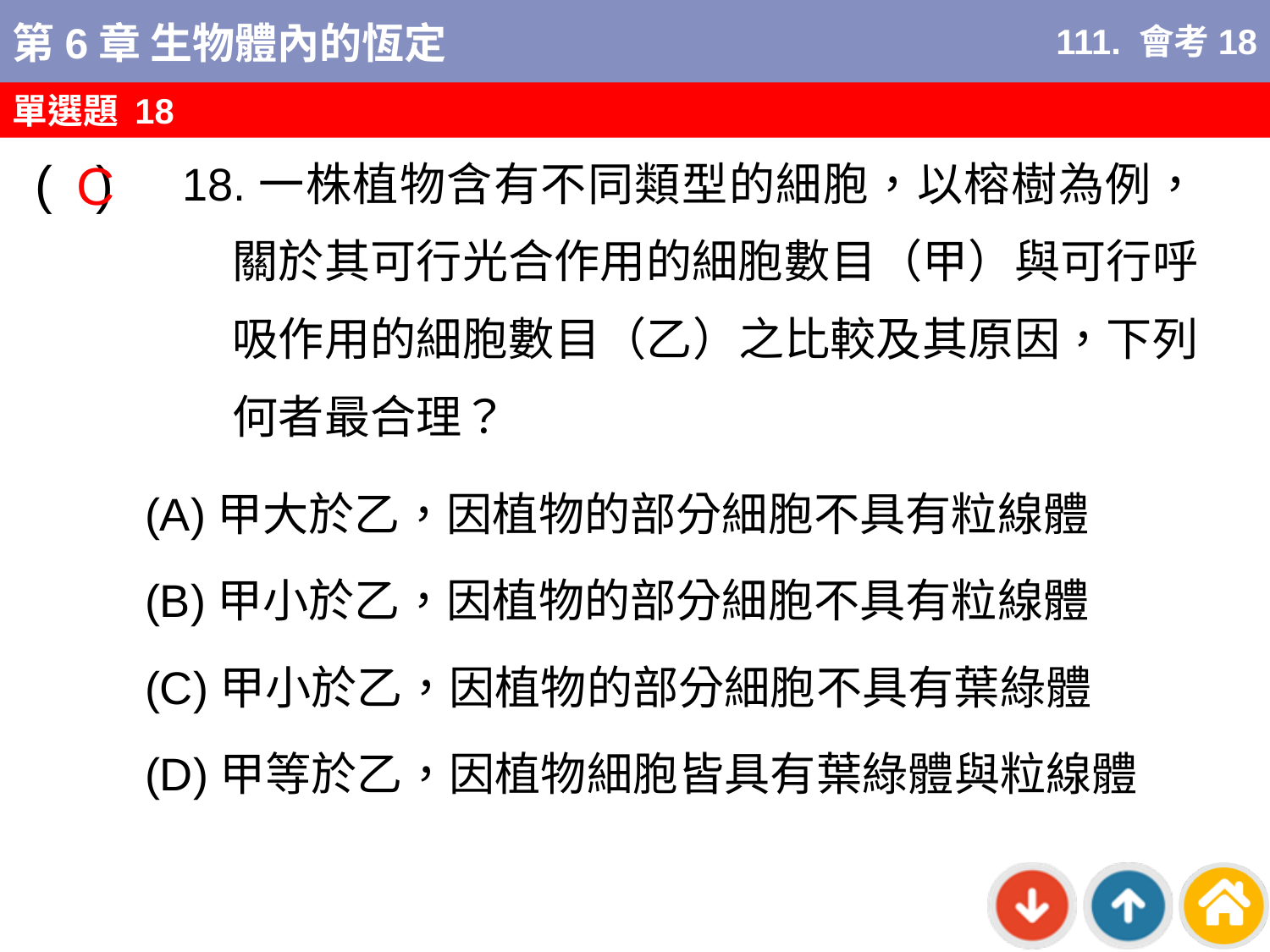

111. 會考18
單選題 18
C
18.一株植物含有不同類型的細胞，以榕樹為例，關於其可行光合作用的細胞數目（甲）與可行呼吸作用的細胞數目（乙）之比較及其原因，下列何者最合理？
(   )
(A)甲大於乙，因植物的部分細胞不具有粒線體
(B)甲小於乙，因植物的部分細胞不具有粒線體
(C)甲小於乙，因植物的部分細胞不具有葉綠體
(D)甲等於乙，因植物細胞皆具有葉綠體與粒線體